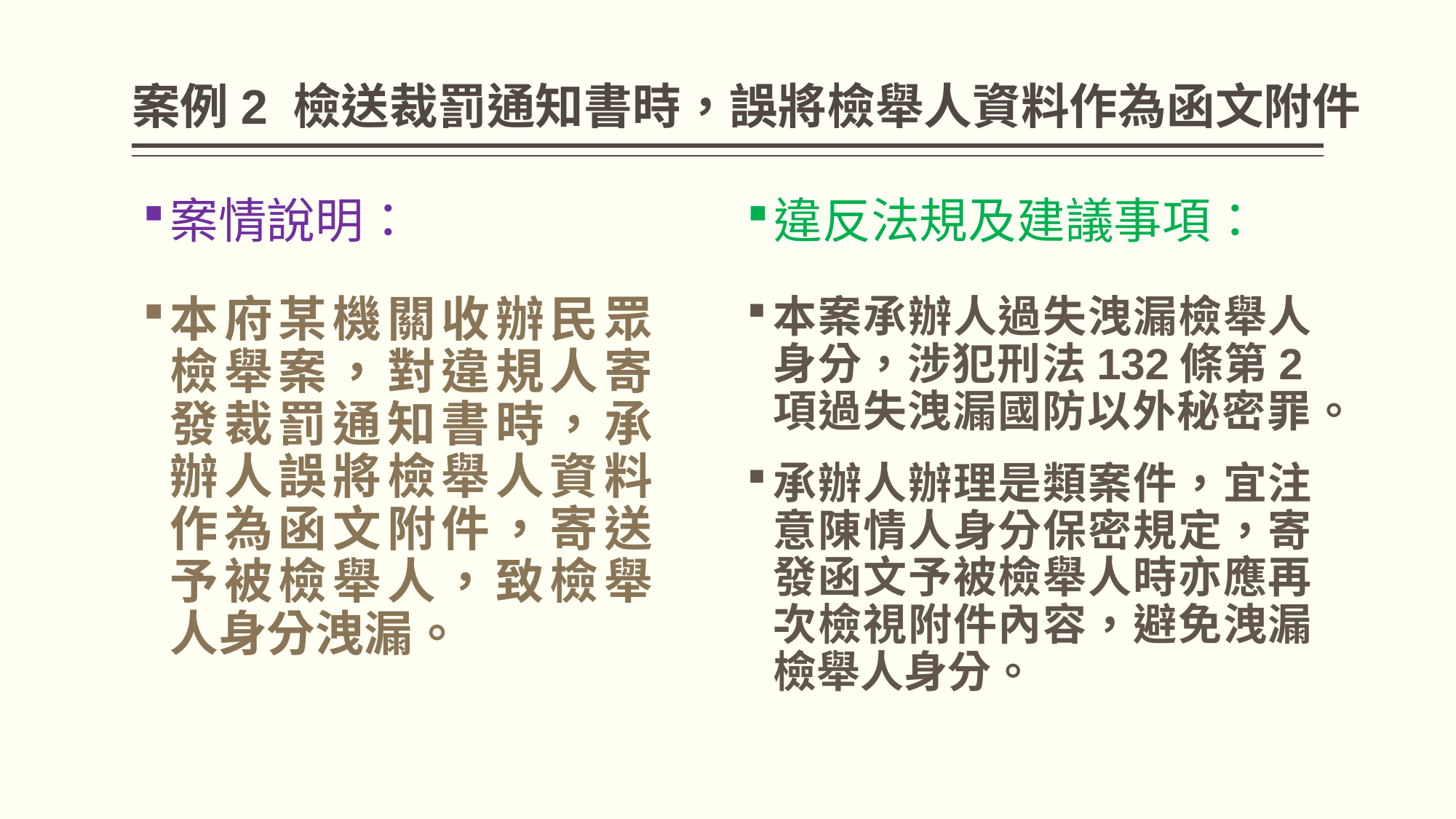

# 案例2 檢送裁罰通知書時，誤將檢舉人資料作為函文附件
案情說明：
違反法規及建議事項：
本府某機關收辦民眾檢舉案，對違規人寄發裁罰通知書時，承辦人誤將檢舉人資料作為函文附件，寄送予被檢舉人，致檢舉人身分洩漏。
本案承辦人過失洩漏檢舉人身分，涉犯刑法132條第2項過失洩漏國防以外秘密罪。
承辦人辦理是類案件，宜注意陳情人身分保密規定，寄發函文予被檢舉人時亦應再次檢視附件內容，避免洩漏檢舉人身分。